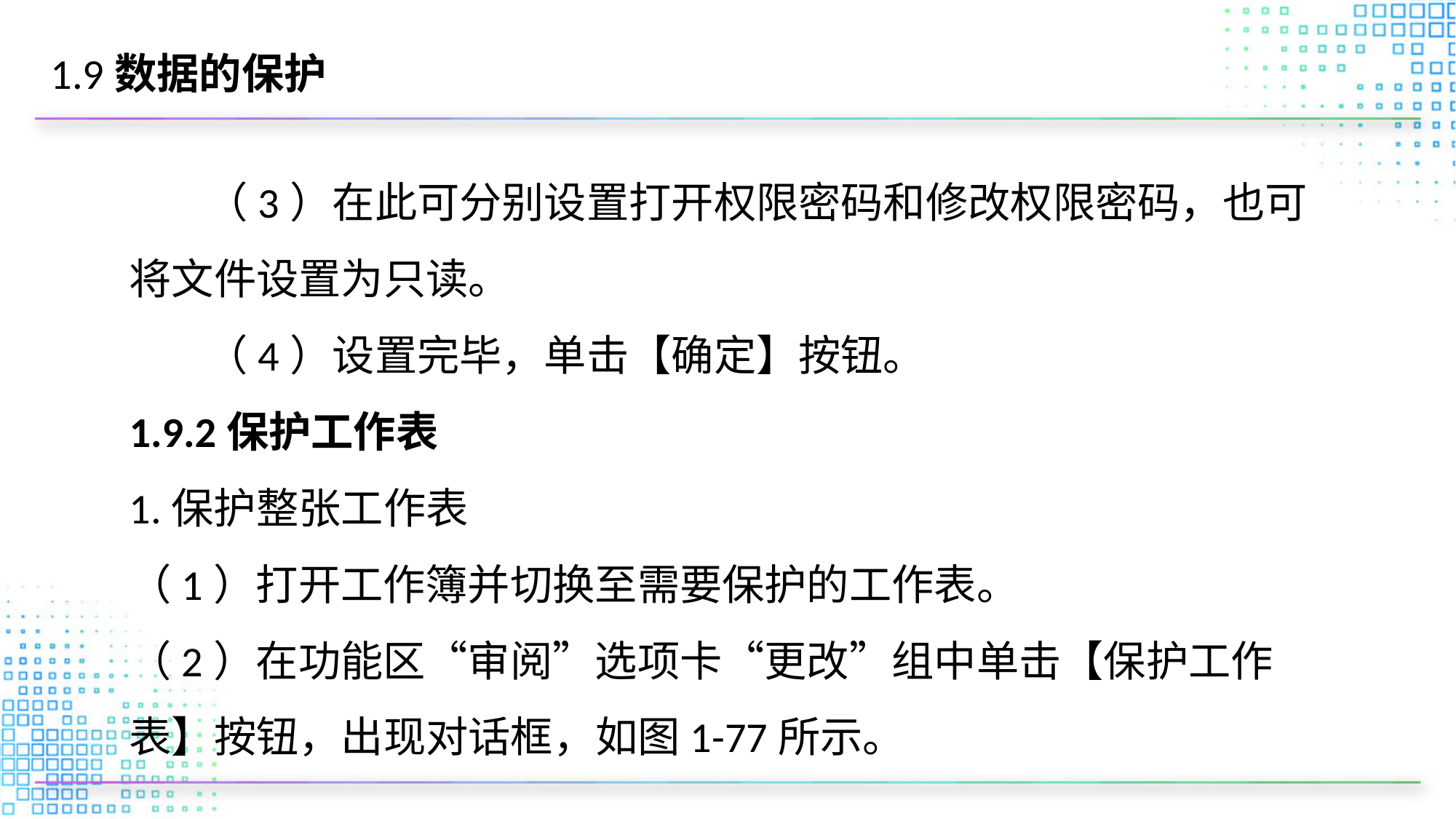

# 1.9数据的保护
       （3）在此可分别设置打开权限密码和修改权限密码，也可将文件设置为只读。
       （4）设置完毕，单击【确定】按钮。
1.9.2保护工作表
1.保护整张工作表
（1）打开工作簿并切换至需要保护的工作表。
（2）在功能区“审阅”选项卡“更改”组中单击【保护工作表】按钮，出现对话框，如图1-77所示。